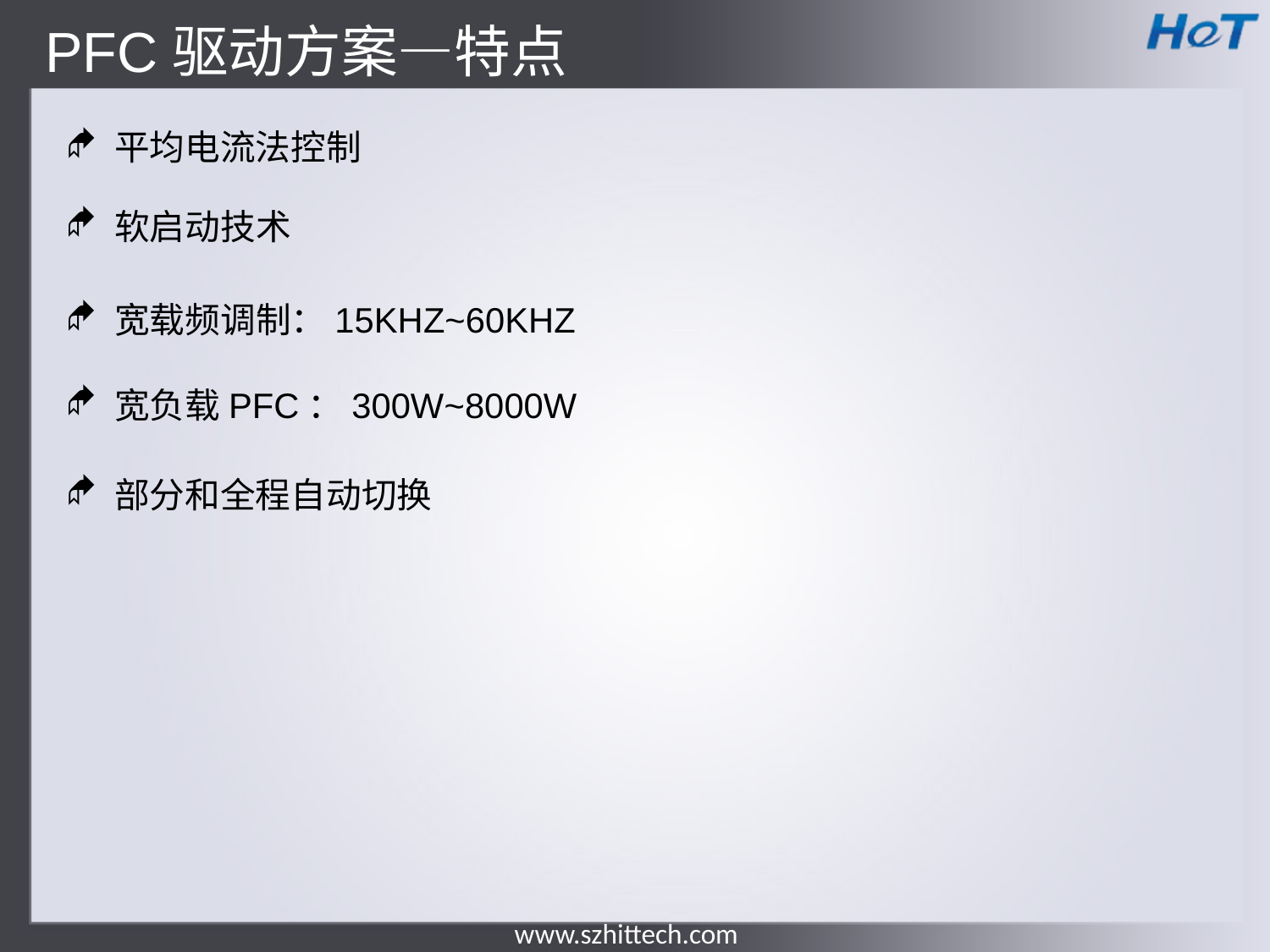

PFC驱动方案—特点
 平均电流法控制
 软启动技术
 宽载频调制：15KHZ~60KHZ
 宽负载PFC：300W~8000W
 部分和全程自动切换